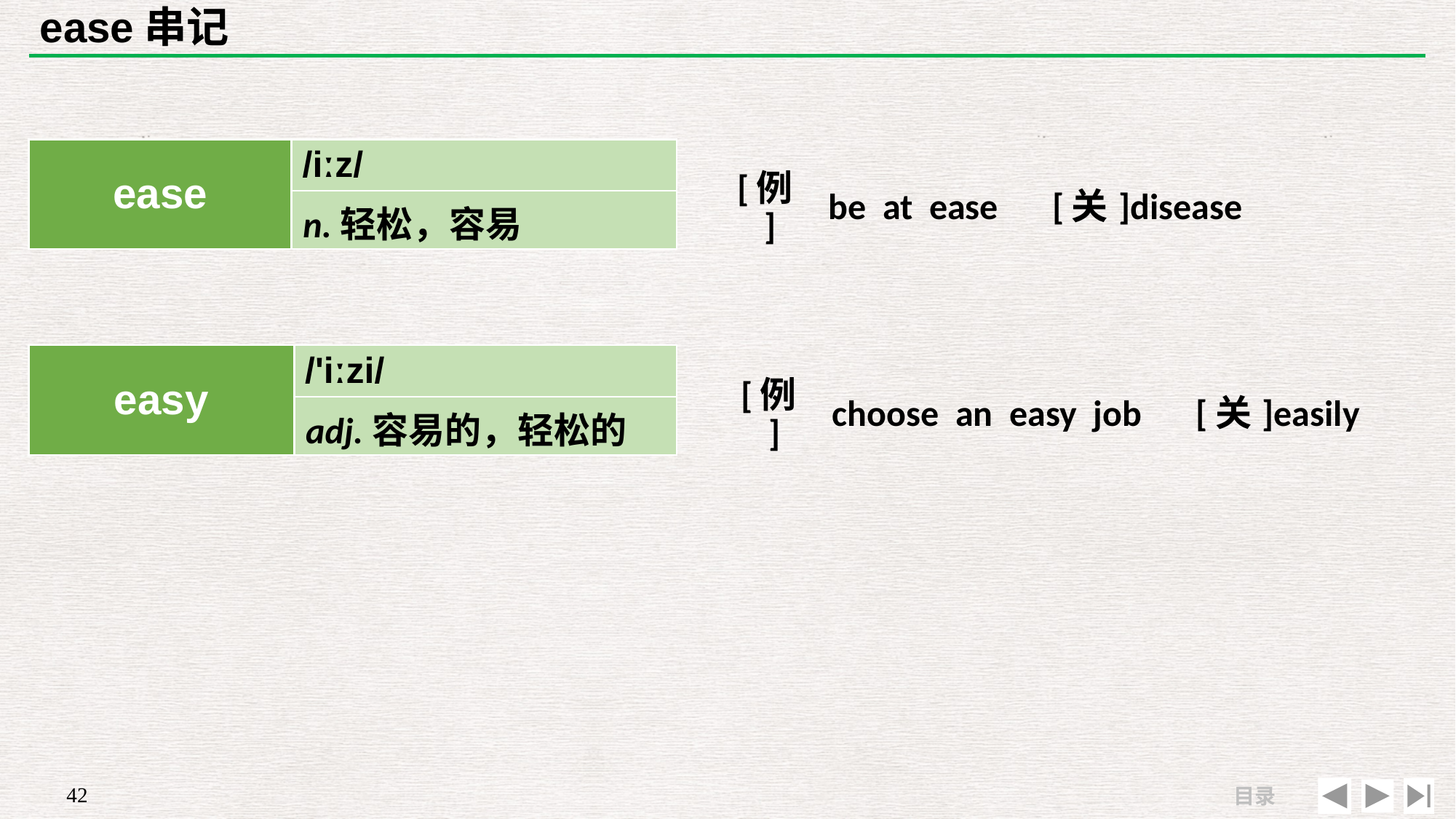

# ease串记

|  |  |
| --- | --- |
| [例] | be at ease　[关]disease |
| ease | /iːz/ |
| --- | --- |
|  |  |
n.轻松，容易
|  |  |
| --- | --- |
| [例] | choose an easy job　[关]easily |
| easy | /'iːzi/ |
| --- | --- |
|  |  |
adj.容易的，轻松的